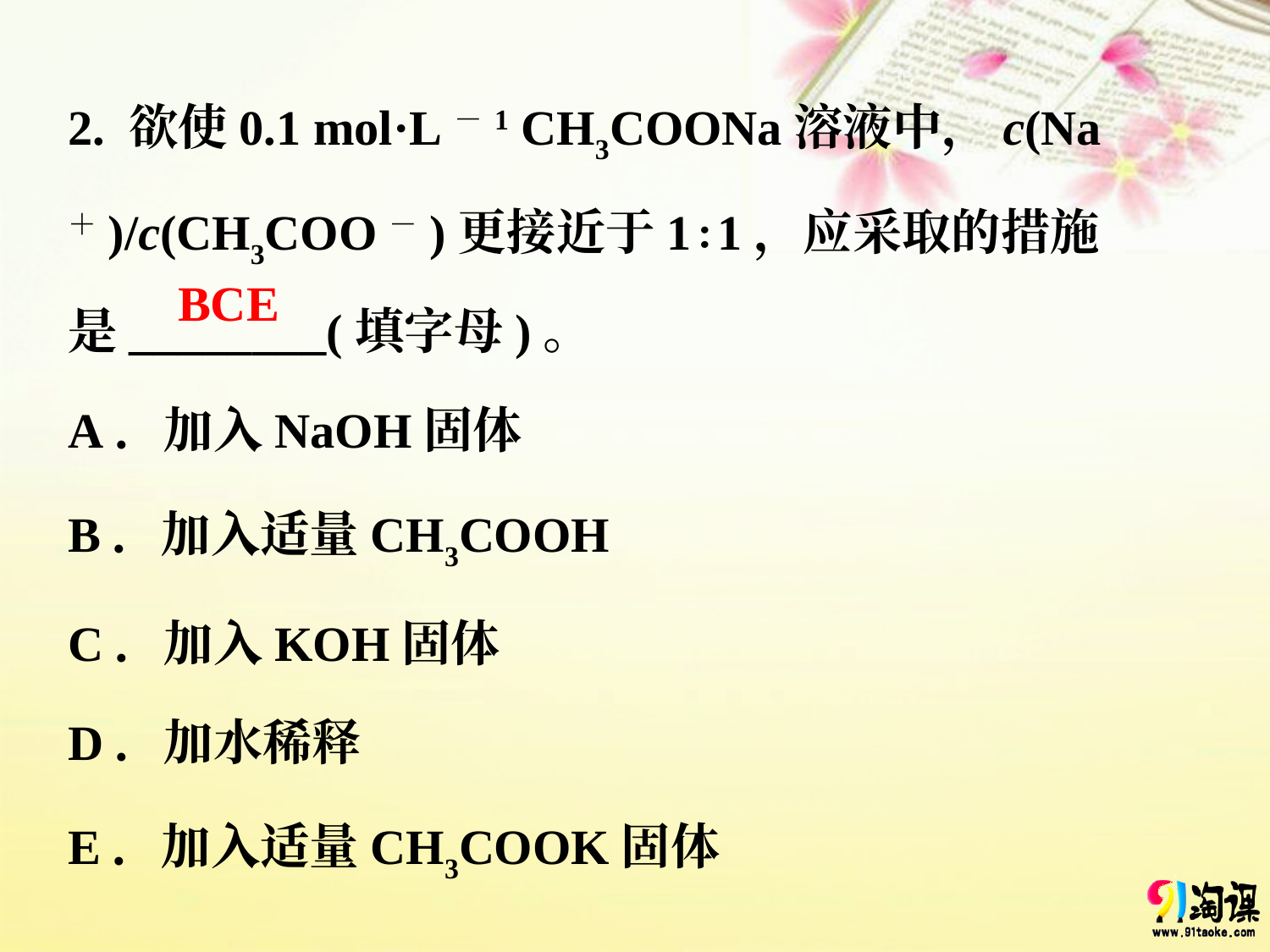

2. 欲使0.1 mol·L－1 CH3COONa溶液中，c(Na＋)/c(CH3COO－)更接近于1∶1，应采取的措施是________(填字母)。
A．加入NaOH固体
B．加入适量CH3COOH
C．加入KOH固体
D．加水稀释
E．加入适量CH3COOK固体
BCE